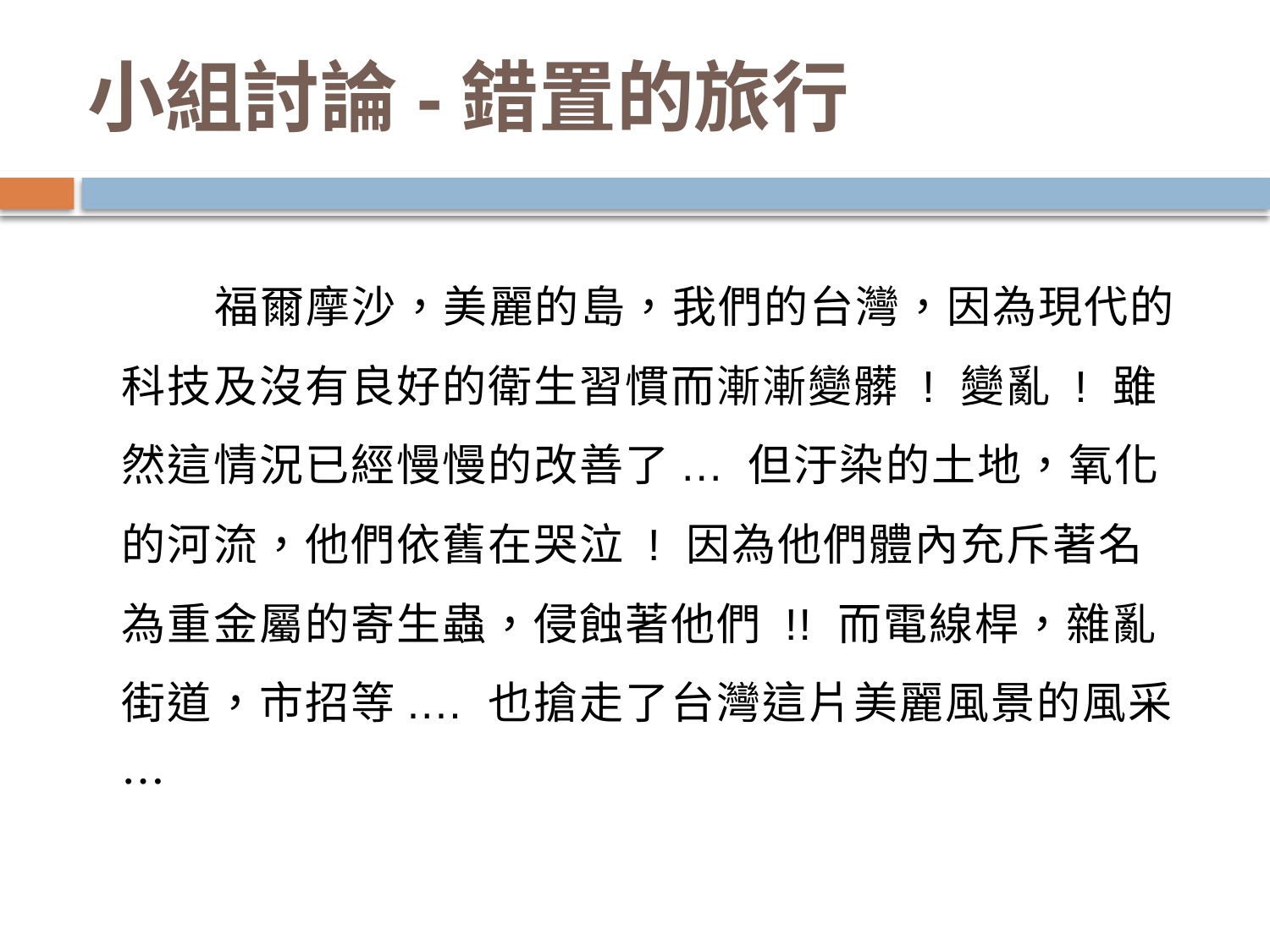

# 小組討論-錯置的旅行
　　　福爾摩沙，美麗的島，我們的台灣，因為現代的科技及沒有良好的衛生習慣而漸漸變髒 ! 變亂 ! 雖然這情況已經慢慢的改善了... 但汙染的土地，氧化的河流，他們依舊在哭泣 ! 因為他們體內充斥著名為重金屬的寄生蟲，侵蝕著他們 !! 而電線桿，雜亂街道，市招等.... 也搶走了台灣這片美麗風景的風采…